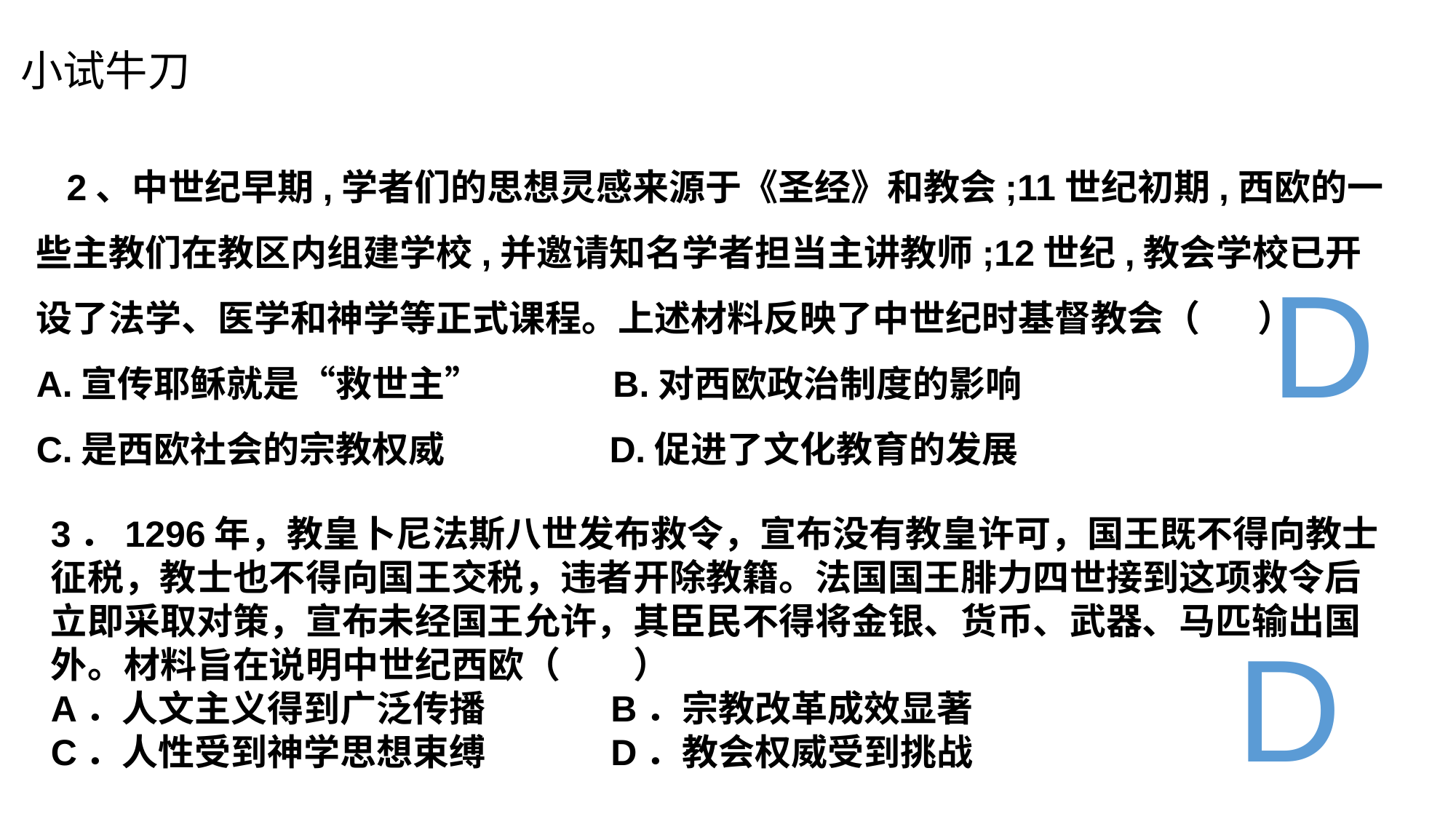

小试牛刀
   2、中世纪早期,学者们的思想灵感来源于《圣经》和教会;11世纪初期,西欧的一些主教们在教区内组建学校,并邀请知名学者担当主讲教师;12世纪,教会学校已开设了法学、医学和神学等正式课程。上述材料反映了中世纪时基督教会（       ）
A.宣传耶稣就是“救世主”               B.对西欧政治制度的影响
C.是西欧社会的宗教权威                   D.促进了文化教育的发展
D
3．1296年，教皇卜尼法斯八世发布救令，宣布没有教皇许可，国王既不得向教士征税，教士也不得向国王交税，违者开除教籍。法国国王腓力四世接到这项救令后立即采取对策，宣布未经国王允许，其臣民不得将金银、货币、武器、马匹输出国外。材料旨在说明中世纪西欧（　　）
A．人文主义得到广泛传播	              B．宗教改革成效显著
C．人性受到神学思想束缚	              D．教会权威受到挑战
D